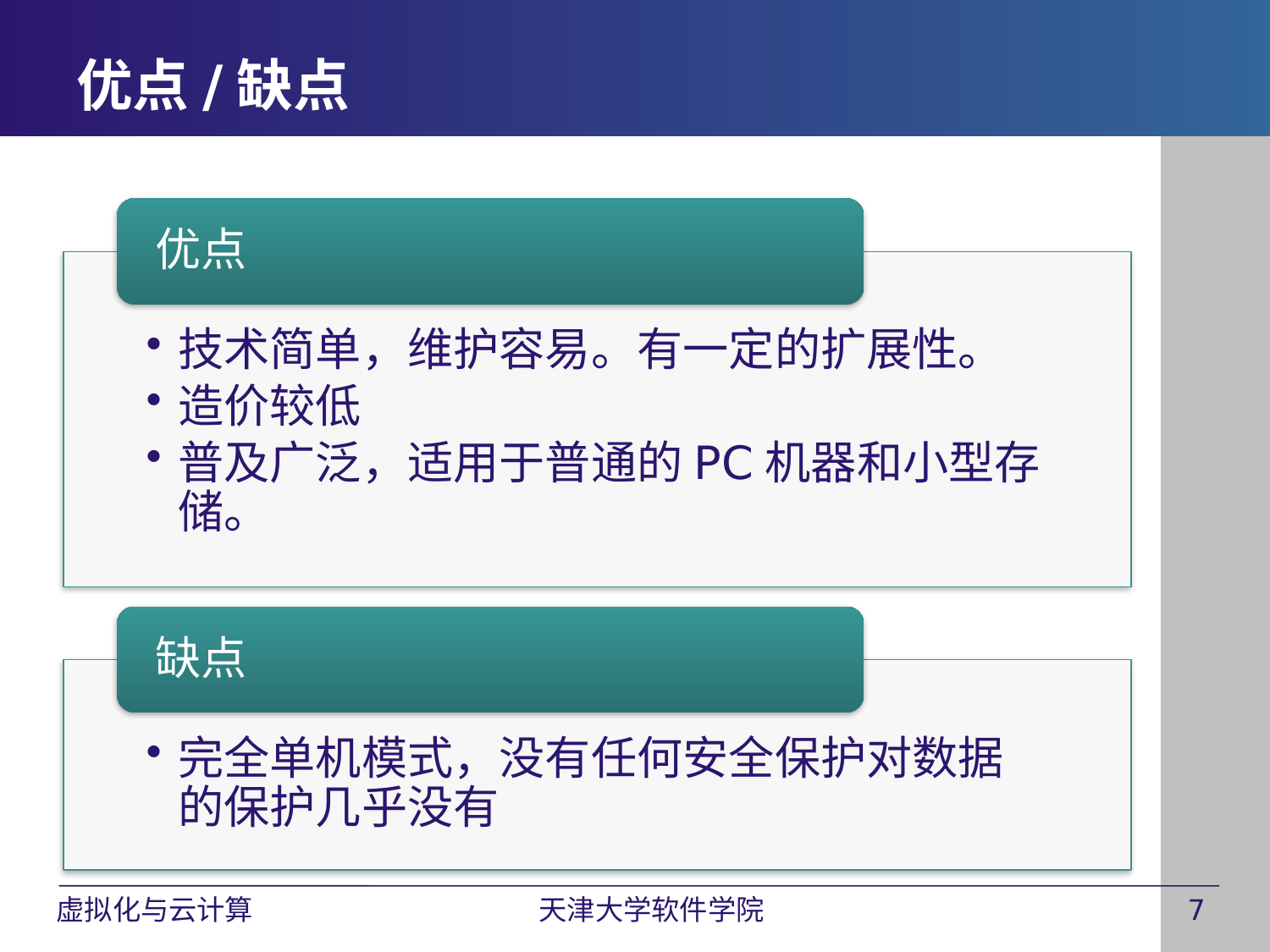

# 优点/缺点
技术简单，维护容易。有一定的扩展性。
造价较低
普及广泛，适用于普通的PC机器和小型存储。
优点
完全单机模式，没有任何安全保护对数据的保护几乎没有
缺点